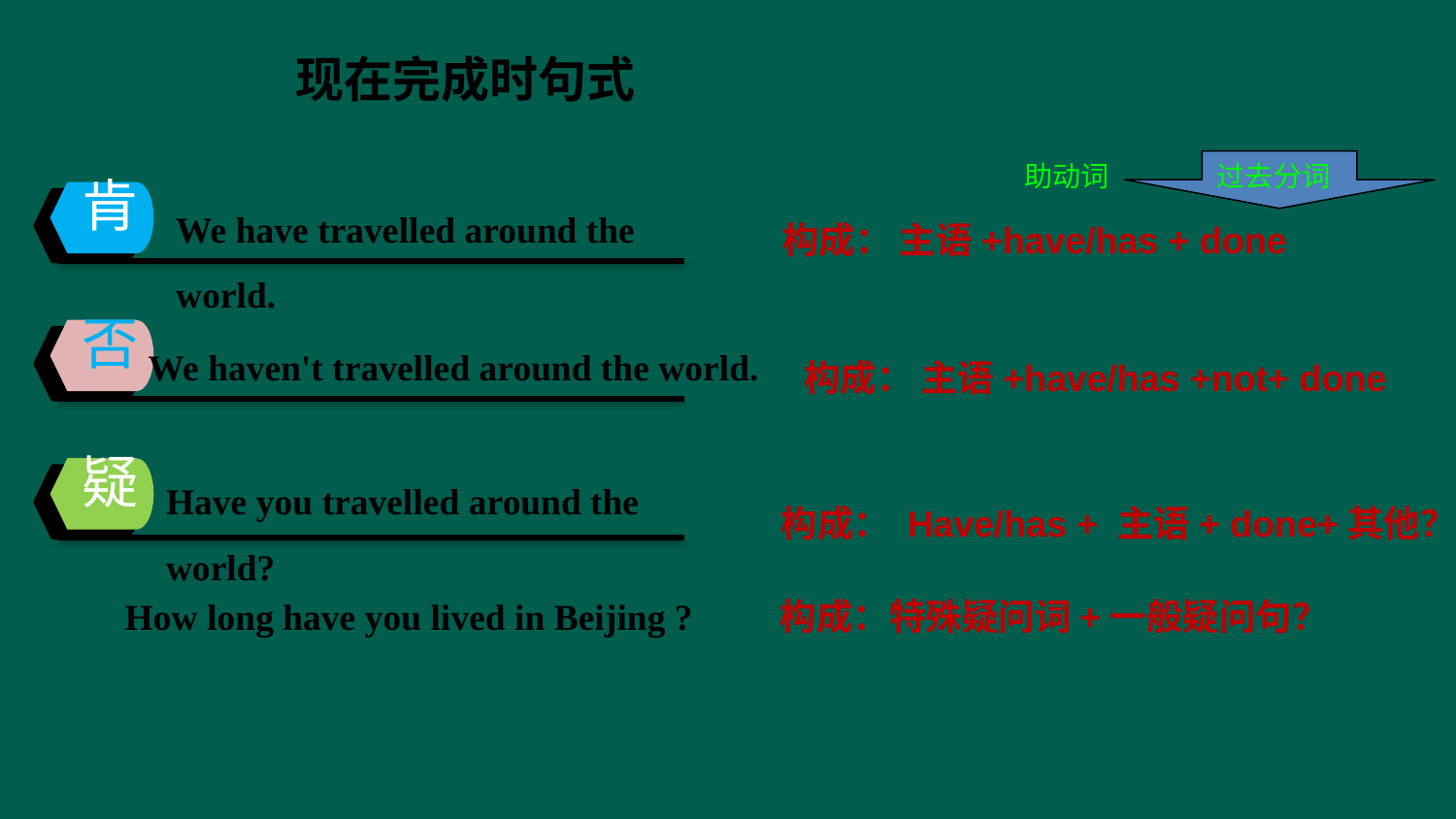

现在完成时句式
助动词
过去分词
构成： 主语+have/has + done
We have travelled around the world.
肯

构成： 主语+have/has +not+ done
We haven't travelled around the world.
否

Have you travelled around the world?
构成： Have/has + 主语+ done+其他？
疑

构成：特殊疑问词+一般疑问句？
How long have you lived in Beijing ?